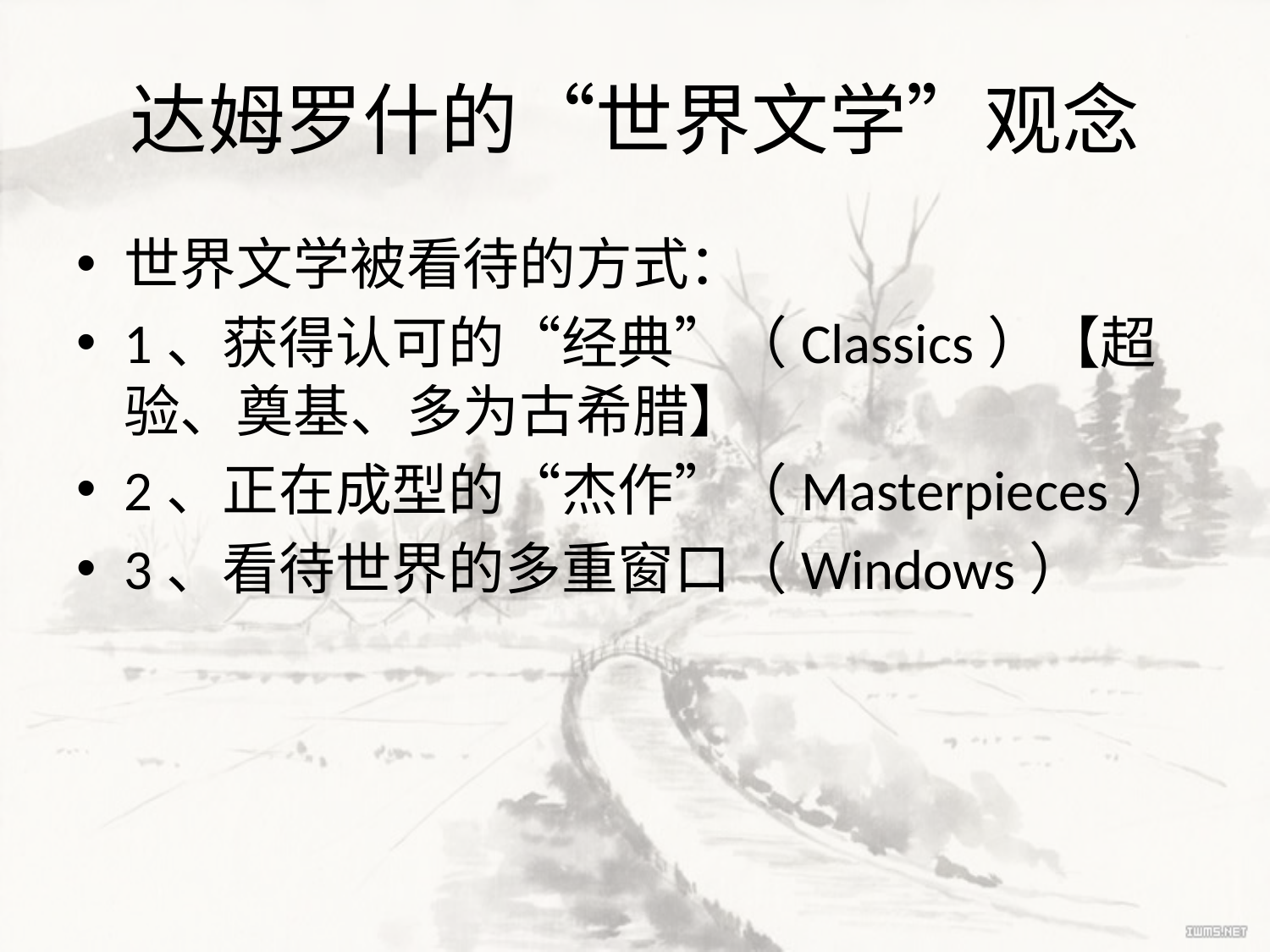

# 达姆罗什的“世界文学”观念
世界文学被看待的方式：
1、获得认可的“经典”（Classics）【超验、奠基、多为古希腊】
2、正在成型的“杰作”（Masterpieces）
3、看待世界的多重窗口（Windows）